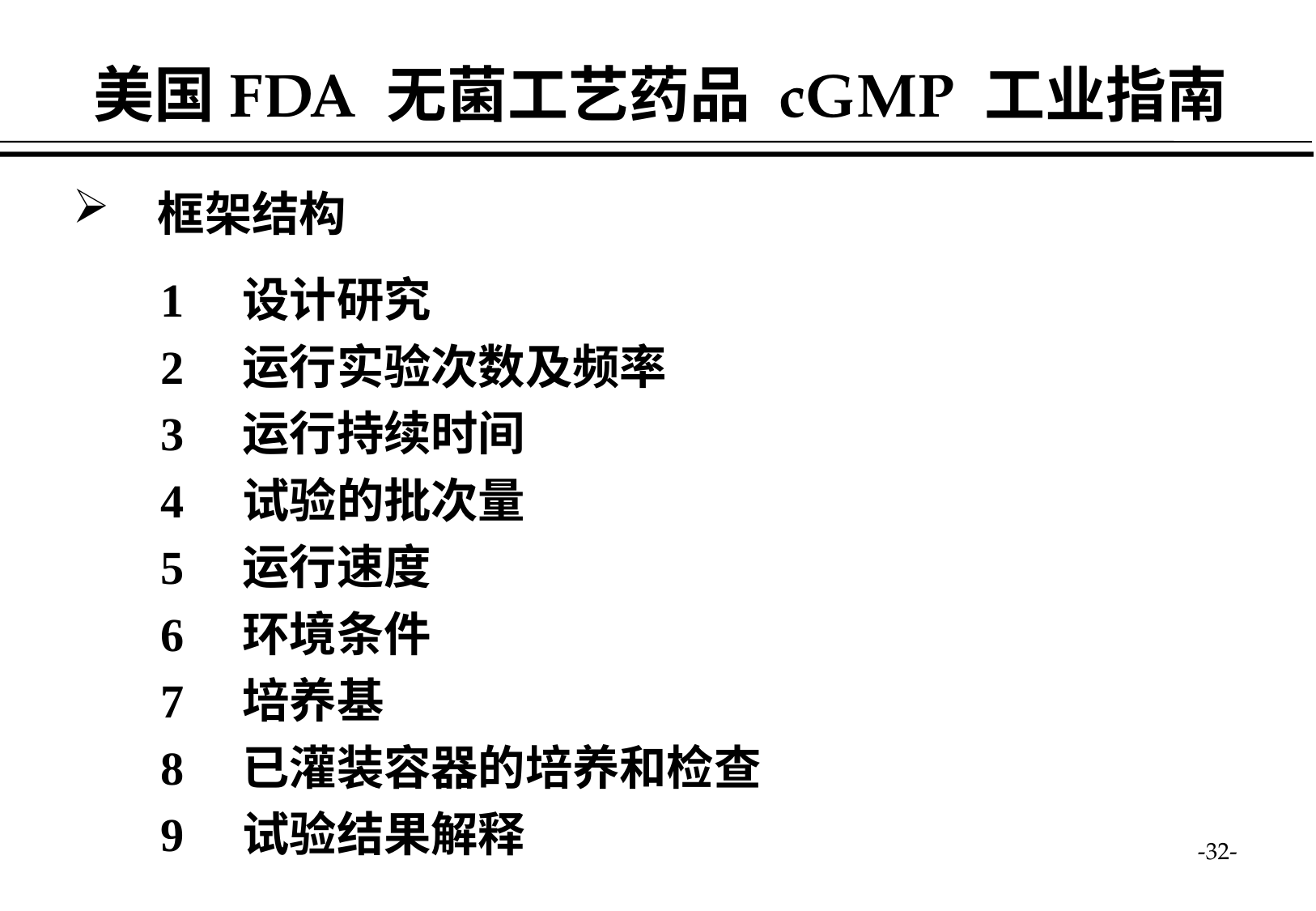

美国FDA 无菌工艺药品 cGMP 工业指南
　框架结构
1　设计研究
2　运行实验次数及频率
3　运行持续时间
4　试验的批次量
5　运行速度
6　环境条件
7　培养基
8　已灌装容器的培养和检查
9　试验结果解释

-32-
-32-